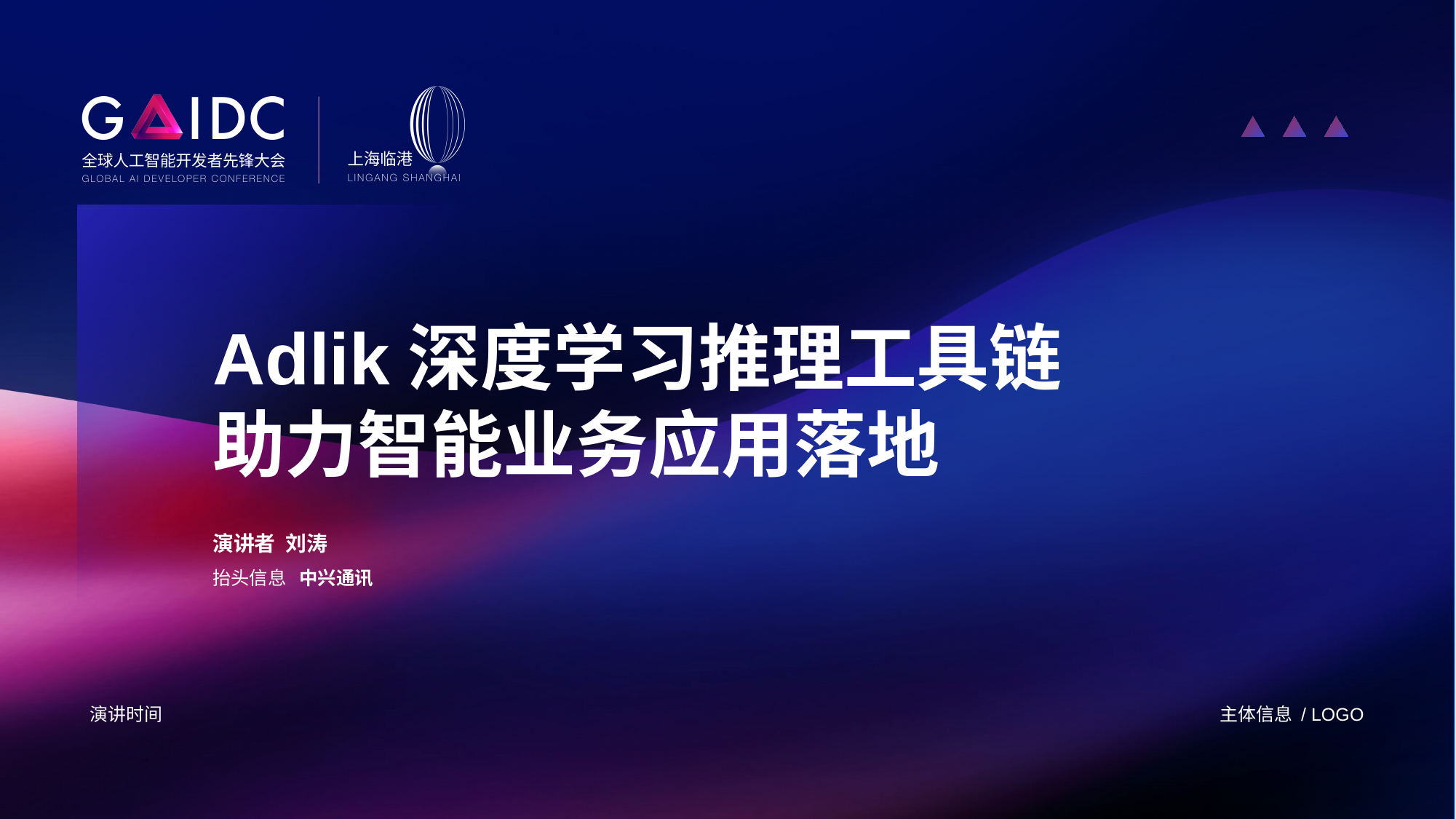

01
05

# Adlik深度学习推理工具链 助力智能业务应用落地
演讲者  刘涛
抬头信息   中兴通讯
演讲时间
主体信息 / LOGO